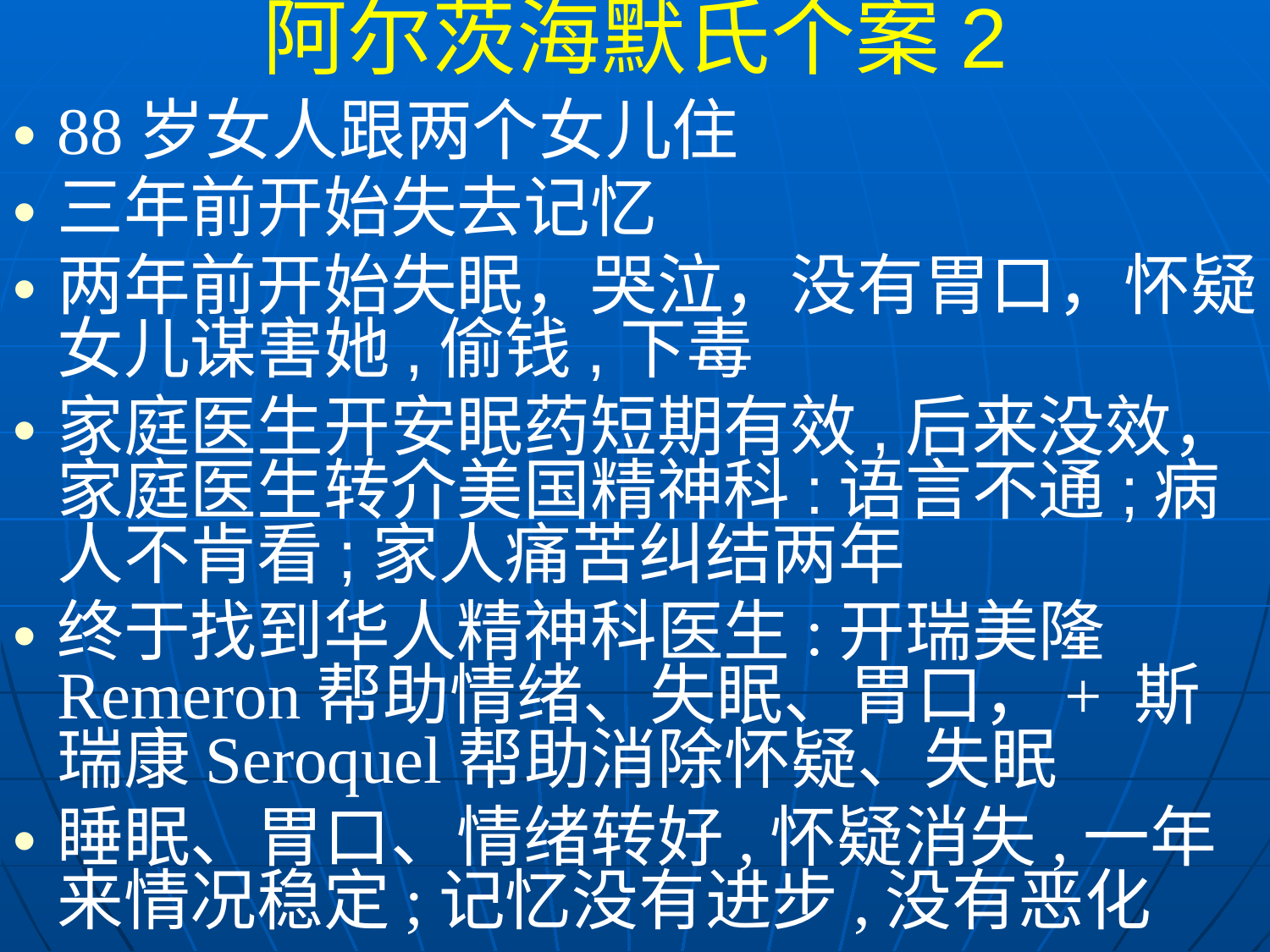

阿尔茨海默氏个案2
88岁女人跟两个女儿住
三年前开始失去记忆
两年前开始失眠，哭泣，没有胃口，怀疑女儿谋害她,偷钱,下毒
家庭医生开安眠药短期有效,后来没效，家庭医生转介美国精神科:语言不通;病人不肯看;家人痛苦纠结两年
终于找到华人精神科医生:开瑞美隆Remeron帮助情绪、失眠、胃口，+ 斯瑞康Seroquel帮助消除怀疑、失眠
睡眠、胃口、情绪转好,怀疑消失,一年来情况稳定;记忆没有进步,没有恶化